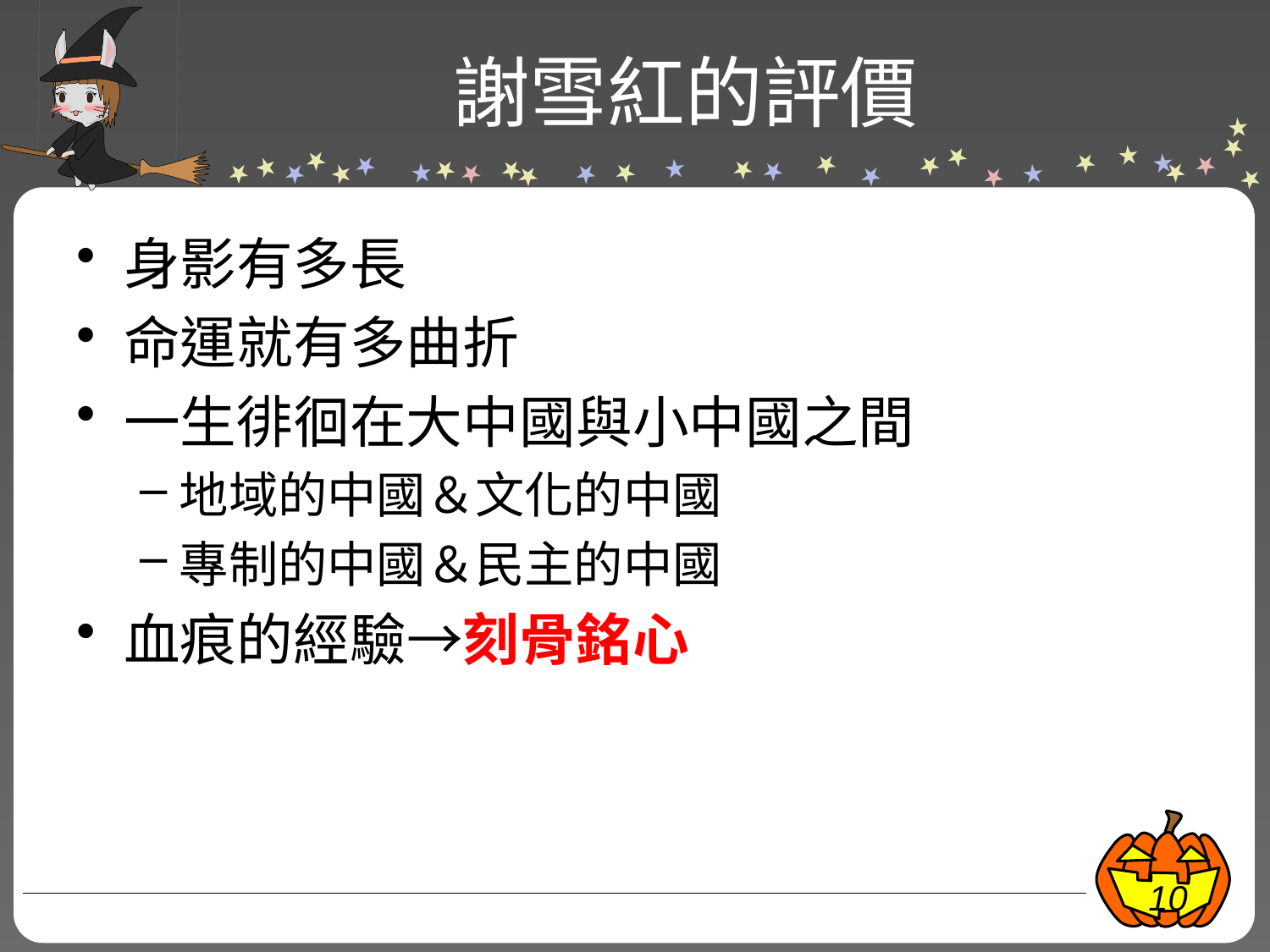

# 謝雪紅的評價
身影有多長
命運就有多曲折
一生徘徊在大中國與小中國之間
地域的中國＆文化的中國
專制的中國＆民主的中國
血痕的經驗→刻骨銘心
10